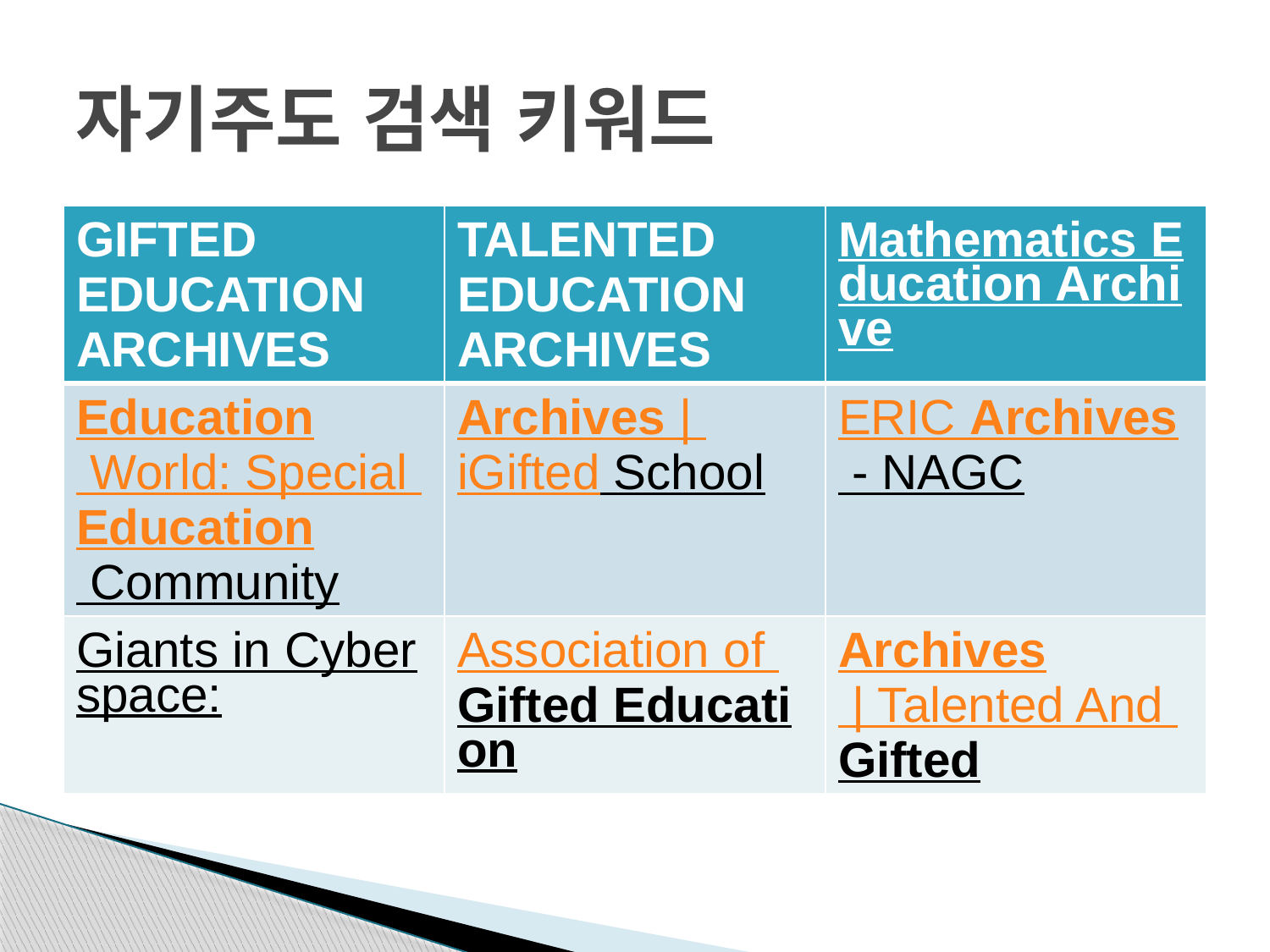

# 자기주도 검색 키워드
| GIFTED EDUCATION ARCHIVES | TALENTED EDUCATION ARCHIVES | Mathematics Education Archive |
| --- | --- | --- |
| Education World: Special Education Community | Archives | iGifted School | ERIC Archives - NAGC |
| Giants in Cyberspace: | Association of Gifted Education | Archives | Talented And Gifted |